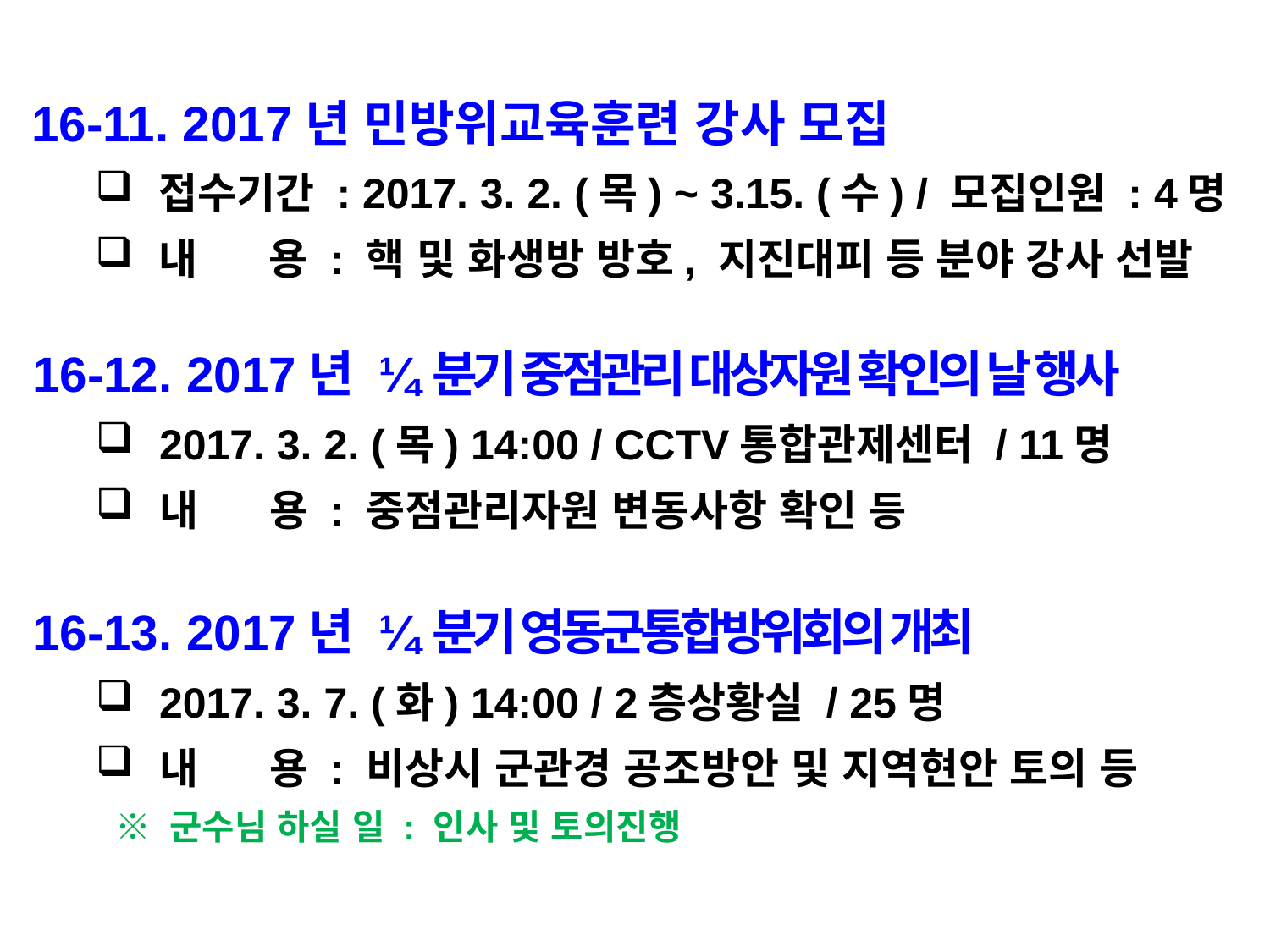

16-11. 2017년 민방위교육훈련 강사 모집
접수기간 : 2017. 3. 2. (목) ~ 3.15. (수) / 모집인원 : 4명
내      용 : 핵 및 화생방 방호, 지진대피 등 분야 강사 선발
16-12. 2017년 ¼분기 중점관리 대상자원 확인의 날 행사
2017. 3. 2. (목) 14:00 / CCTV통합관제센터 / 11명
내      용 : 중점관리자원 변동사항 확인 등
16-13. 2017년 ¼분기 영동군통합방위회의 개최
2017. 3. 7. (화) 14:00 / 2층상황실 / 25명
내      용 : 비상시 군관경 공조방안 및 지역현안 토의 등
  ※ 군수님 하실 일 : 인사 및 토의진행